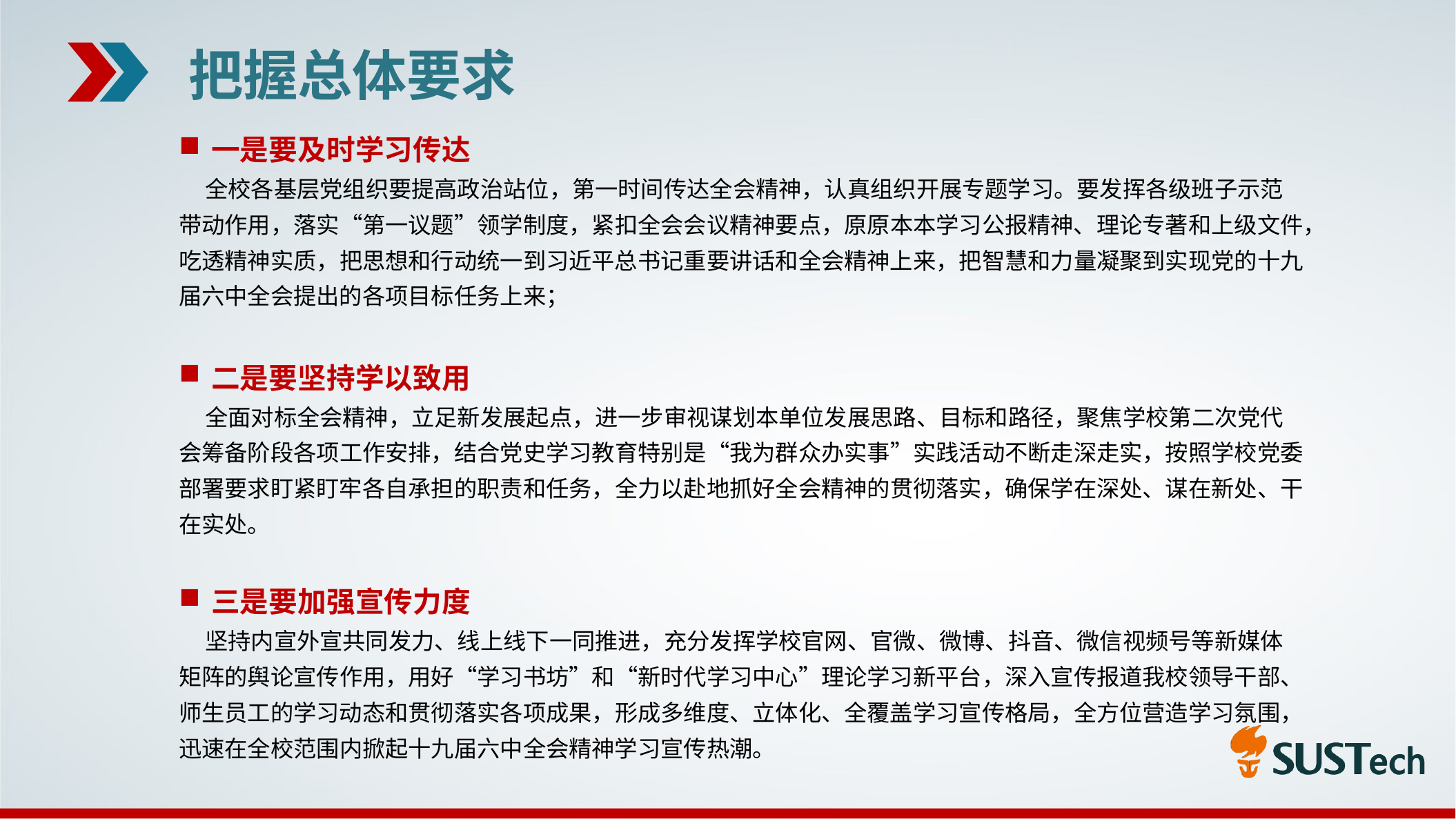

把握总体要求
一是要及时学习传达
    全校各基层党组织要提高政治站位，第一时间传达全会精神，认真组织开展专题学习。要发挥各级班子示范带动作用，落实“第一议题”领学制度，紧扣全会会议精神要点，原原本本学习公报精神、理论专著和上级文件，吃透精神实质，把思想和行动统一到习近平总书记重要讲话和全会精神上来，把智慧和力量凝聚到实现党的十九届六中全会提出的各项目标任务上来；

二是要坚持学以致用
    全面对标全会精神，立足新发展起点，进一步审视谋划本单位发展思路、目标和路径，聚焦学校第二次党代会筹备阶段各项工作安排，结合党史学习教育特别是“我为群众办实事”实践活动不断走深走实，按照学校党委部署要求盯紧盯牢各自承担的职责和任务，全力以赴地抓好全会精神的贯彻落实，确保学在深处、谋在新处、干在实处。

三是要加强宣传力度
    坚持内宣外宣共同发力、线上线下一同推进，充分发挥学校官网、官微、微博、抖音、微信视频号等新媒体矩阵的舆论宣传作用，用好“学习书坊”和“新时代学习中心”理论学习新平台，深入宣传报道我校领导干部、师生员工的学习动态和贯彻落实各项成果，形成多维度、立体化、全覆盖学习宣传格局，全方位营造学习氛围，迅速在全校范围内掀起十九届六中全会精神学习宣传热潮。